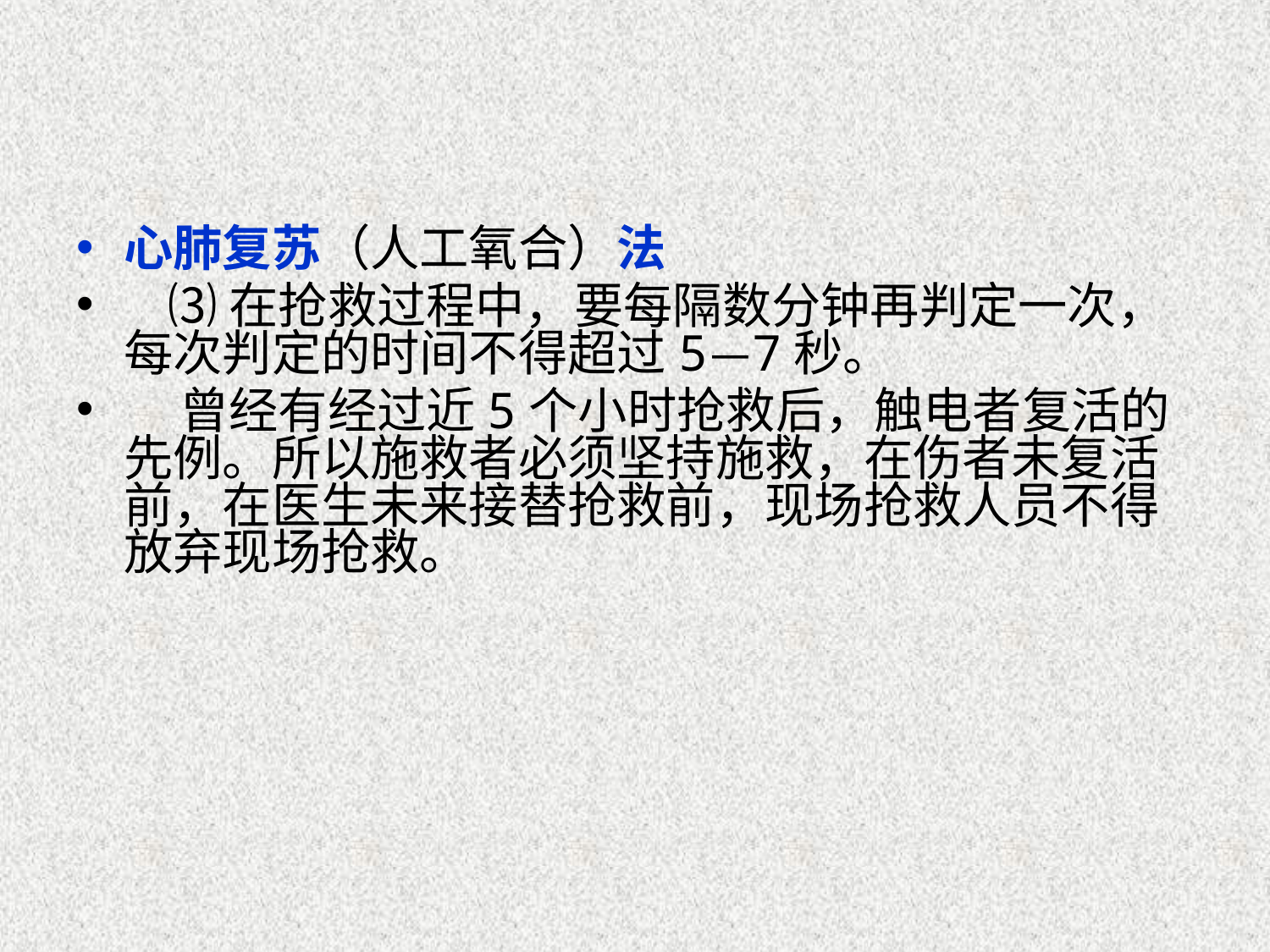

心肺复苏（人工氧合）法
    ⑶在抢救过程中，要每隔数分钟再判定一次，每次判定的时间不得超过5—7秒。
    曾经有经过近5个小时抢救后，触电者复活的先例。所以施救者必须坚持施救，在伤者未复活前，在医生未来接替抢救前，现场抢救人员不得放弃现场抢救。